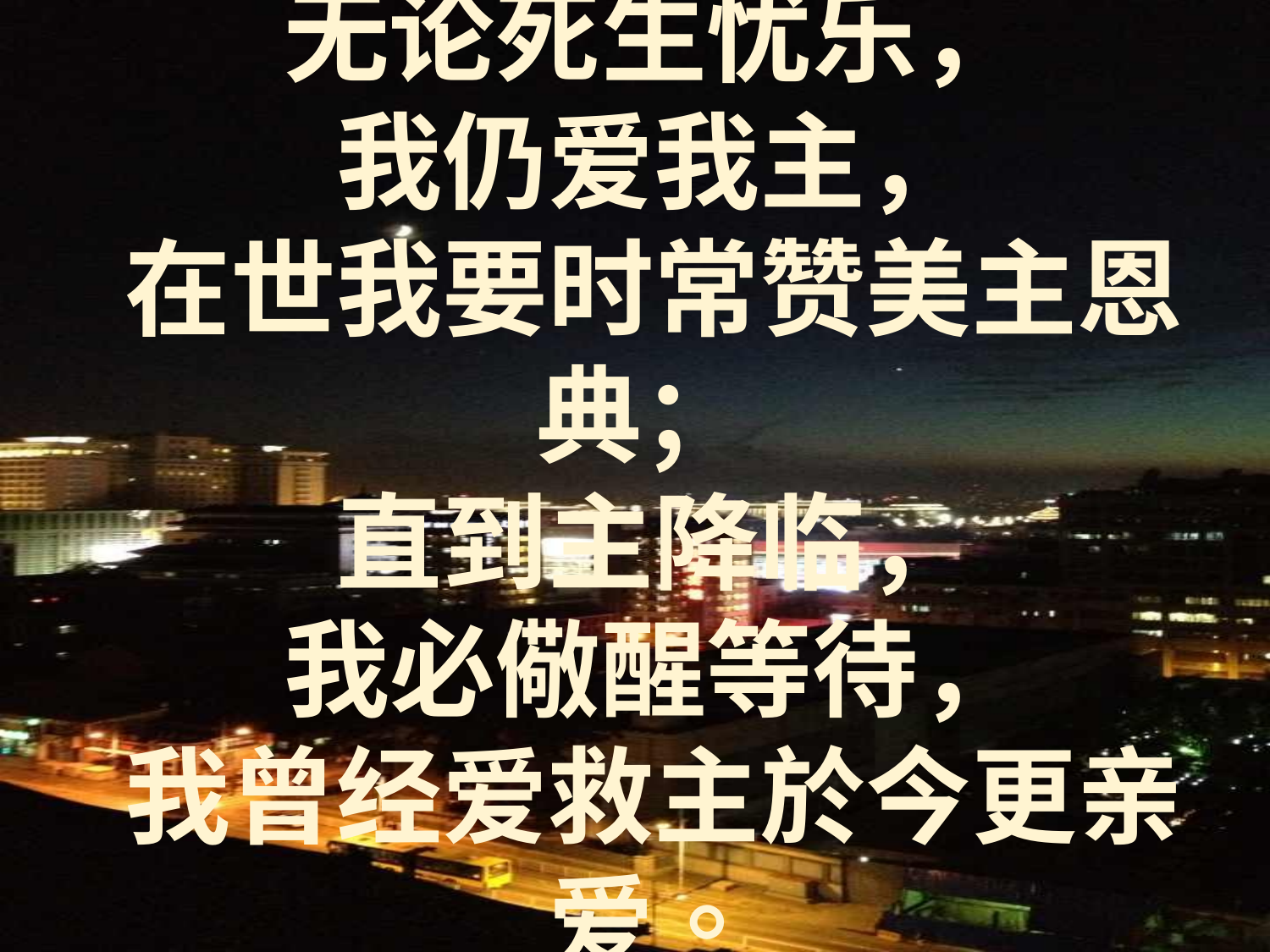

无论死生忧乐，
我仍爱我主，
在世我要时常赞美主恩典；
直到主降临，
我必儆醒等待，
我曾经爱救主於今更亲爱。